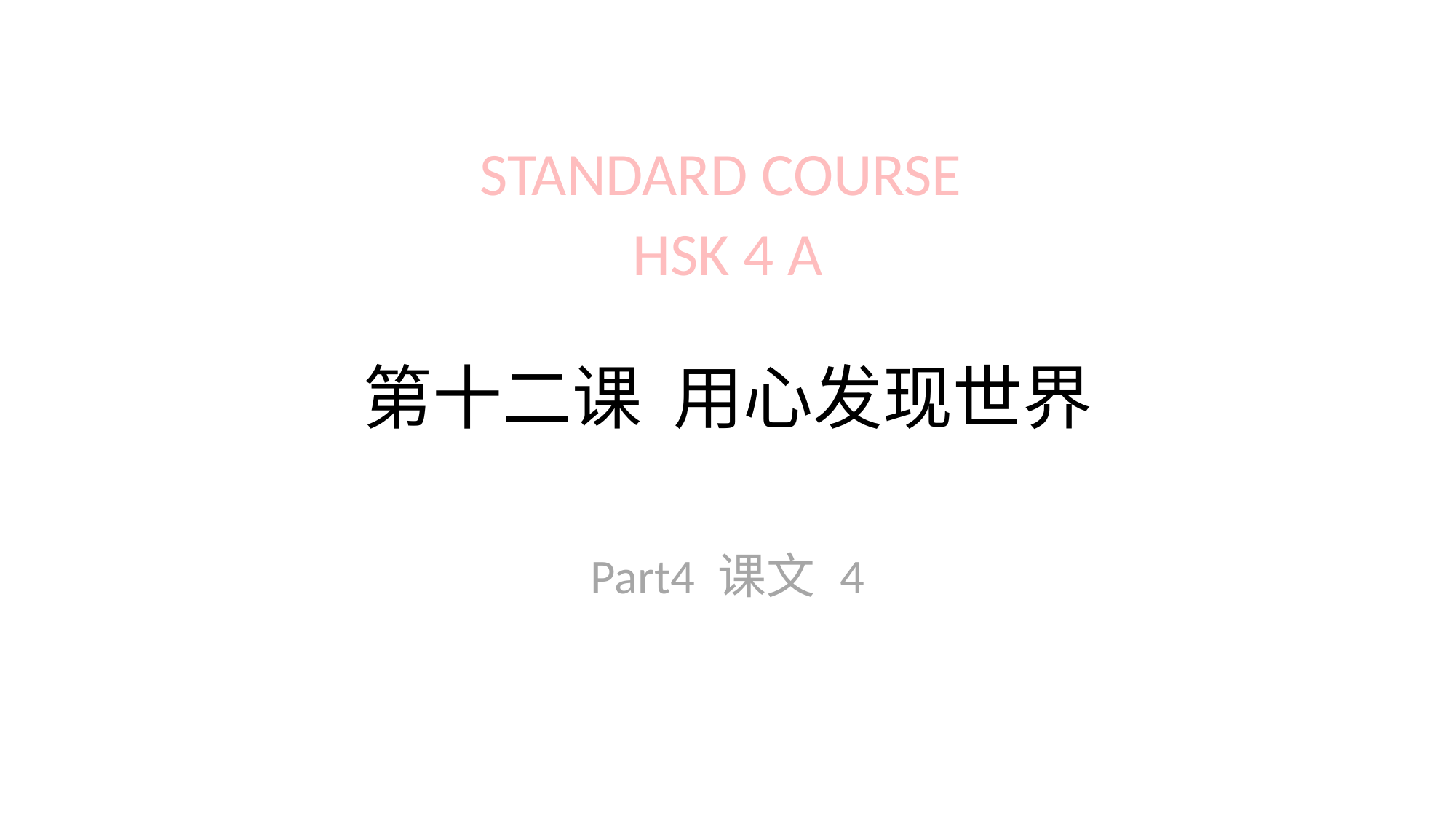

STANDARD COURSE
HSK 4 A
# 第十二课  用心发现世界
Part4 课文 4